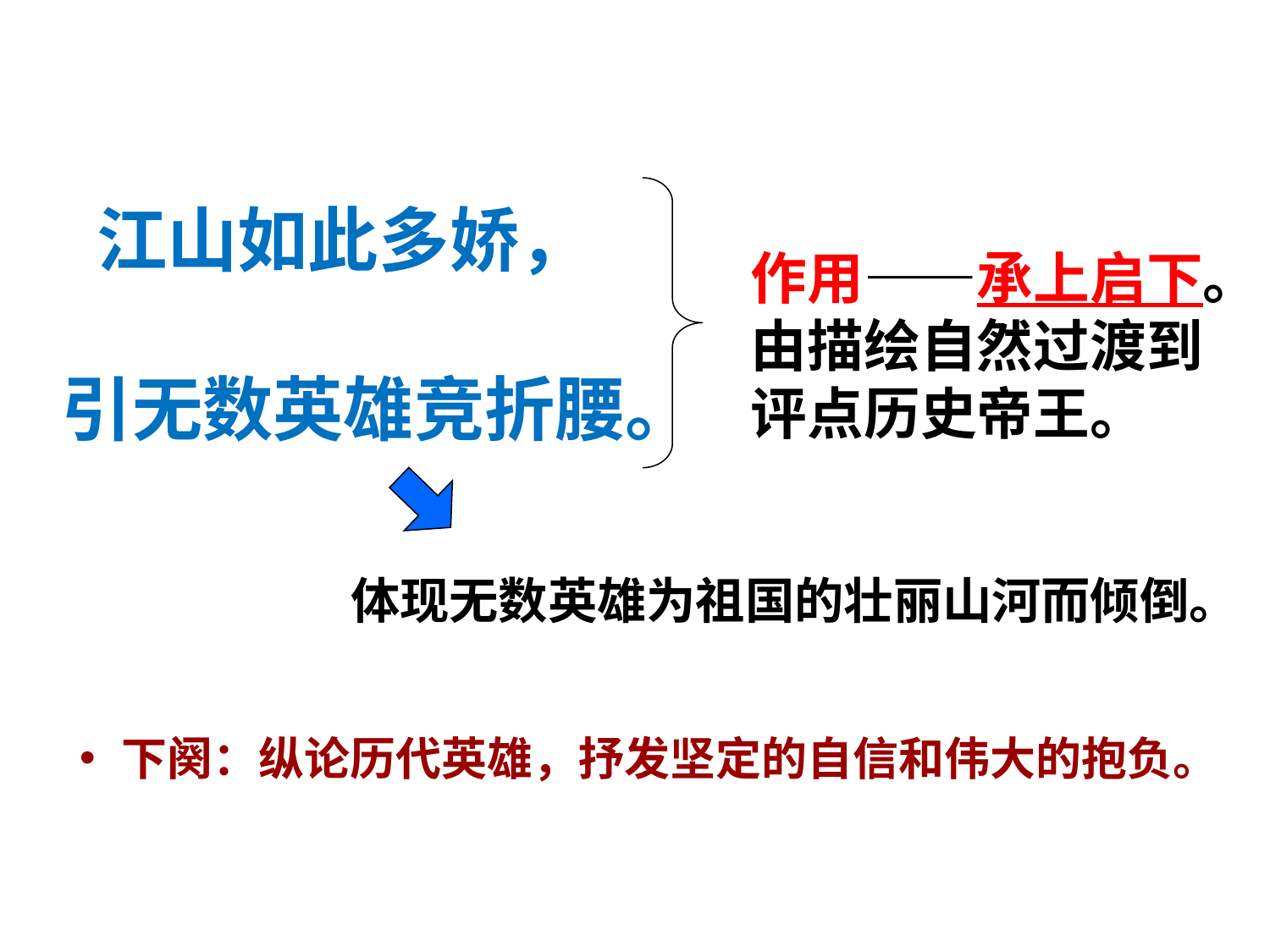

# 江山如此多娇， 引无数英雄竞折腰。

作用——承上启下。由描绘自然过渡到评点历史帝王。

体现无数英雄为祖国的壮丽山河而倾倒。
下阕：纵论历代英雄，抒发坚定的自信和伟大的抱负。